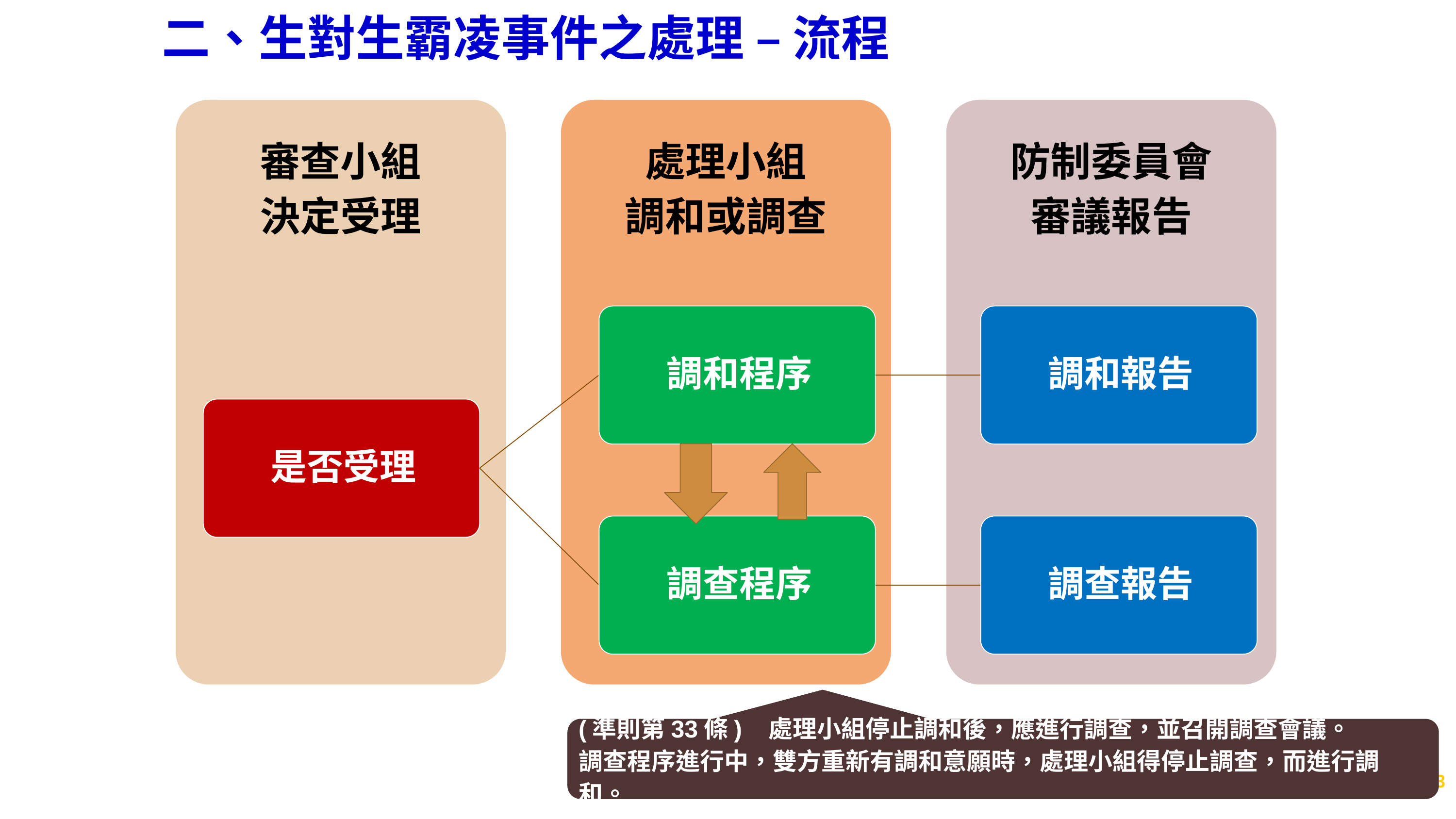

二、生對生霸凌事件之處理 – 流程
防制委員會
審議報告
處理小組
調和或調查
審查小組
決定受理
是否受理

調和程序

調和報告

調查程序

調查報告

(準則第33條)   處理小組停止調和後，應進行調查，並召開調查會議。
調查程序進行中，雙方重新有調和意願時，處理小組得停止調查，而進行調和。
13